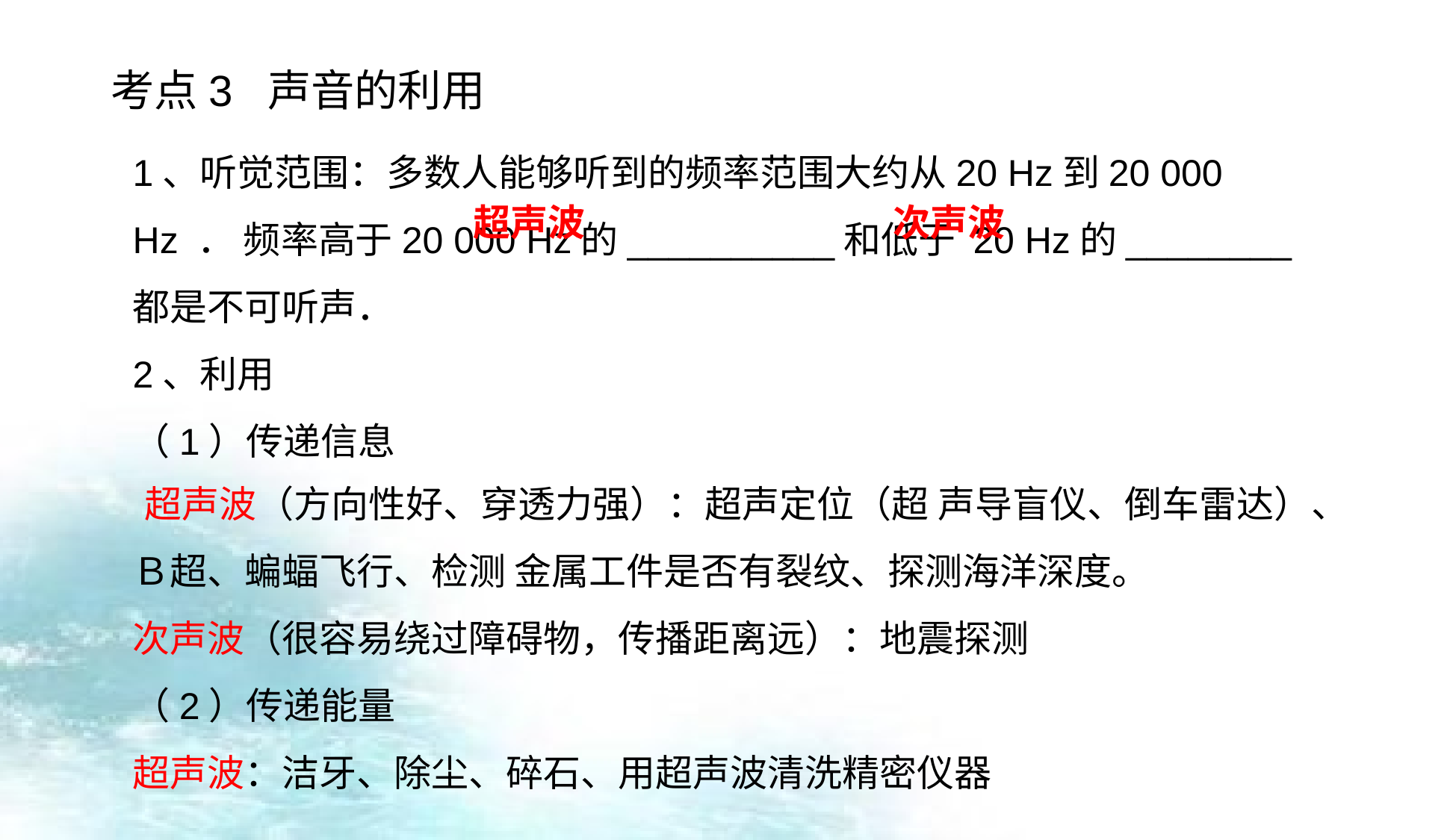

考点3  声音的利用
1、听觉范围：多数人能够听到的频率范围大约从20 Hz到20 000 Hz ． 频率高于20 000 Hz的__________和低于 20 Hz的________都是不可听声．
2、利用
（1）传递信息
超声波（方向性好、穿透力强）：超声定位（超 声导盲仪、倒车雷达）、
Ｂ超、蝙蝠飞行、检测 金属工件是否有裂纹、探测海洋深度。
次声波（很容易绕过障碍物，传播距离远）：地震探测
（2）传递能量
超声波：洁牙、除尘、碎石、用超声波清洗精密仪器
次声波
超声波